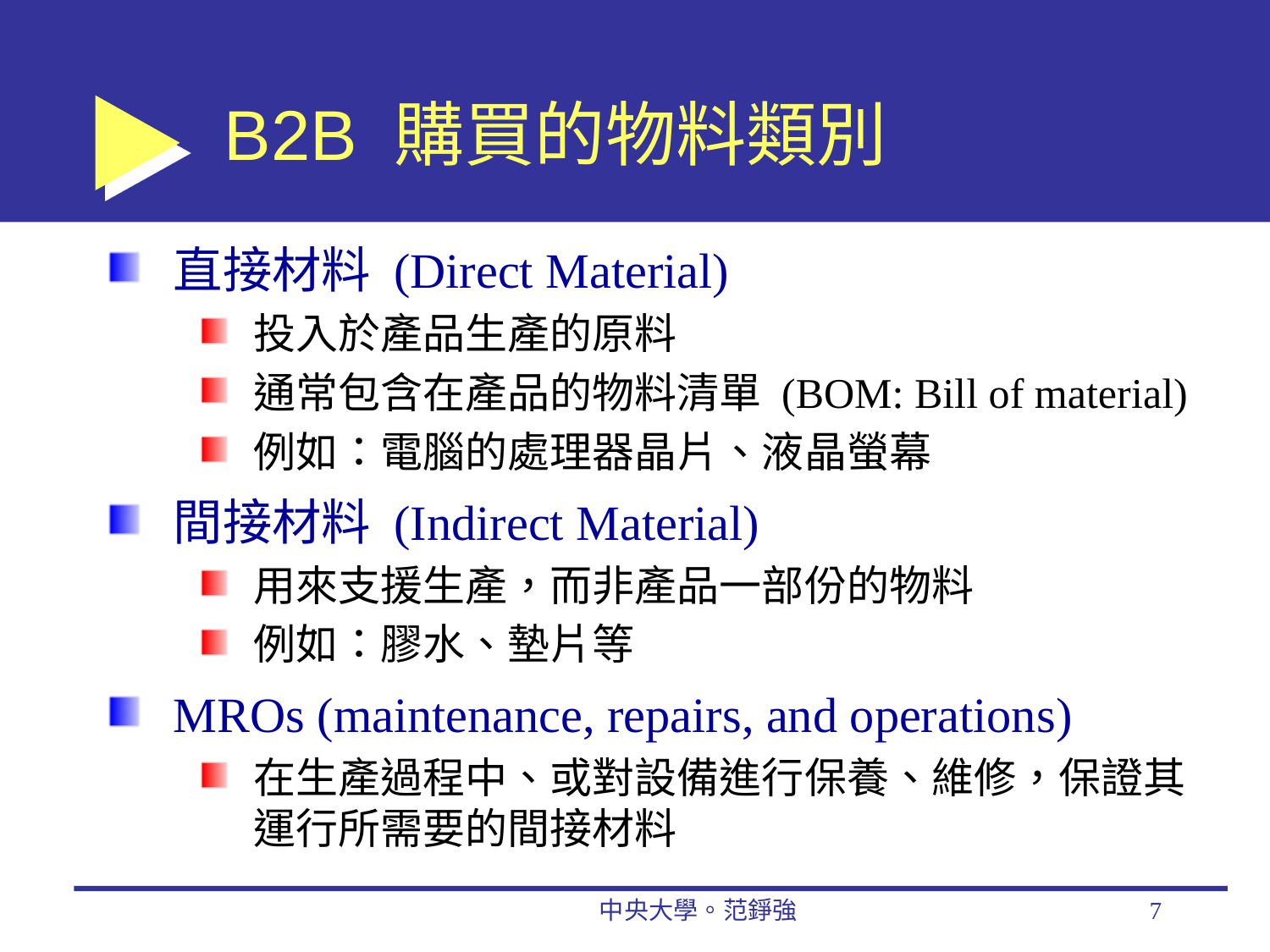

# B2B 購買的物料類別
直接材料 (Direct Material)
投入於產品生產的原料
通常包含在產品的物料清單 (BOM: Bill of material)
例如：電腦的處理器晶片、液晶螢幕
間接材料 (Indirect Material)
用來支援生產，而非產品一部份的物料
例如：膠水、墊片等
MROs (maintenance, repairs, and operations)
在生產過程中、或對設備進行保養、維修，保證其運行所需要的間接材料
中央大學。范錚強
7